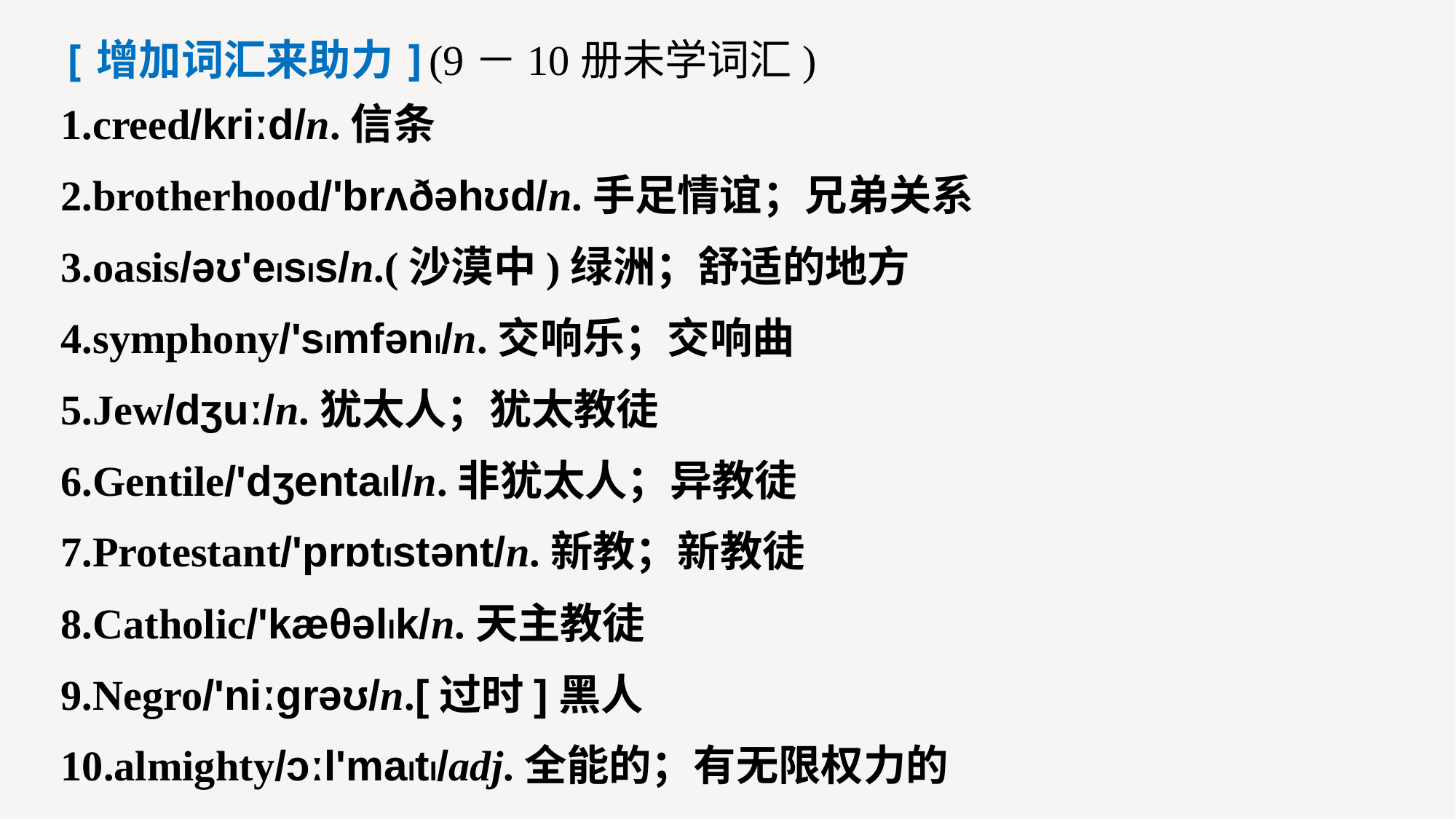

[增加词汇来助力](9－10册未学词汇)
1.creed/kriːd/n.信条
2.brotherhood/'brʌðəhʊd/n.手足情谊；兄弟关系
3.oasis/əʊ'eIsIs/n.(沙漠中)绿洲；舒适的地方
4.symphony/'sImfənI/n.交响乐；交响曲
5.Jew/dʒuː/n.犹太人；犹太教徒
6.Gentile/'dʒentaIl/n.非犹太人；异教徒
7.Protestant/'prɒtIstənt/n.新教；新教徒
8.Catholic/'kæθəlIk/n.天主教徒
9.Negro/'niːɡrəʊ/n.[过时]黑人
10.almighty/ɔːl'maItI/adj.全能的；有无限权力的